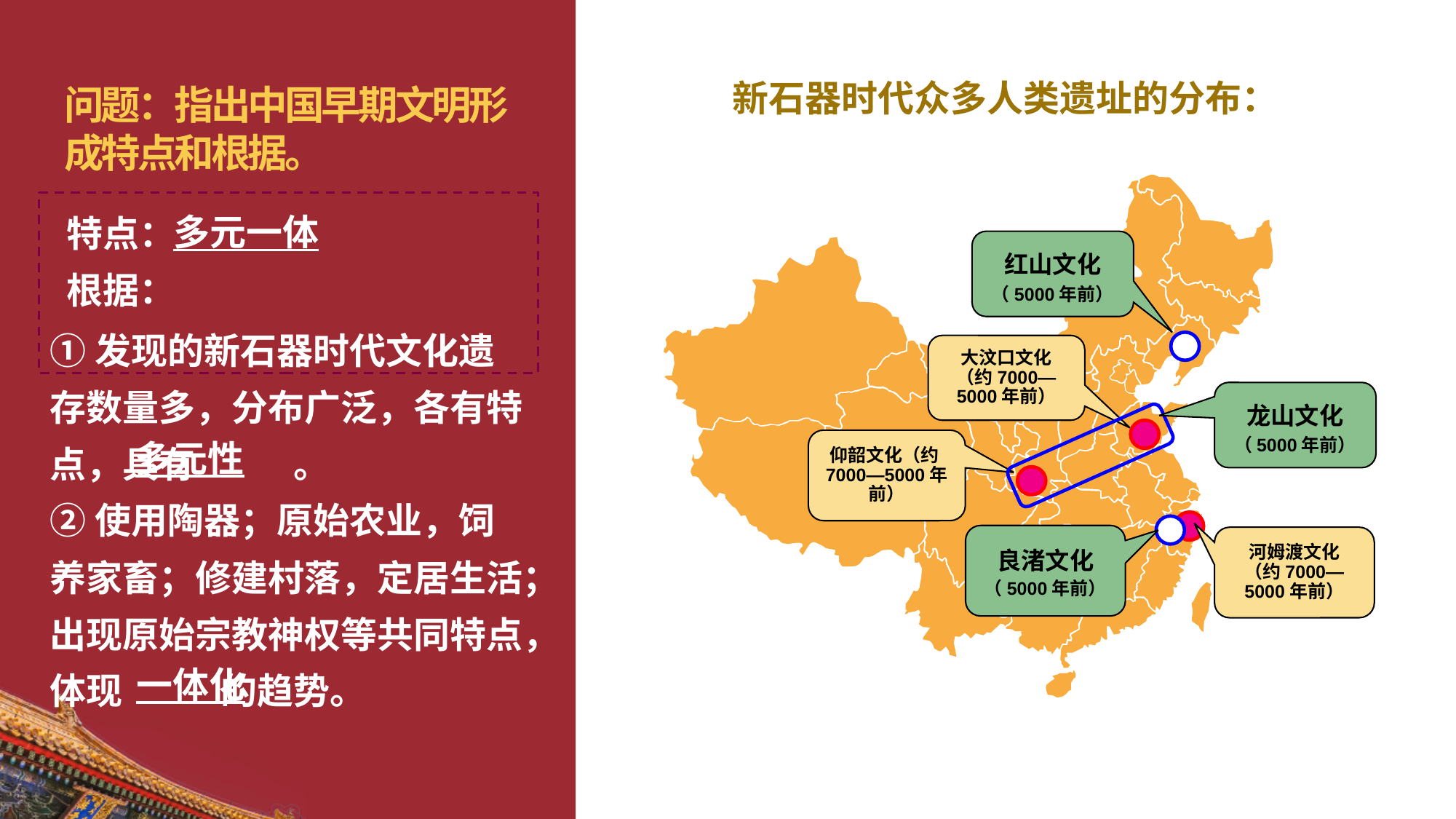

新石器时代众多人类遗址的分布：
# 问题：指出中国早期文明形成特点和根据。

红山文化
（5000年前）

大汶口文化
（约7000—5000年前）

龙山文化
（5000年前）

仰韶文化（约7000—5000年前）

河姆渡文化
（约7000—5000年前）

良渚文化
（5000年前）

 特点：
 根据：

多元一体
①发现的新石器时代文化遗存数量多，分布广泛，各有特点，具有            。
②使用陶器；原始农业，饲养家畜；修建村落，定居生活；出现原始宗教神权等共同特点，体现            的趋势。

多元性
一体化